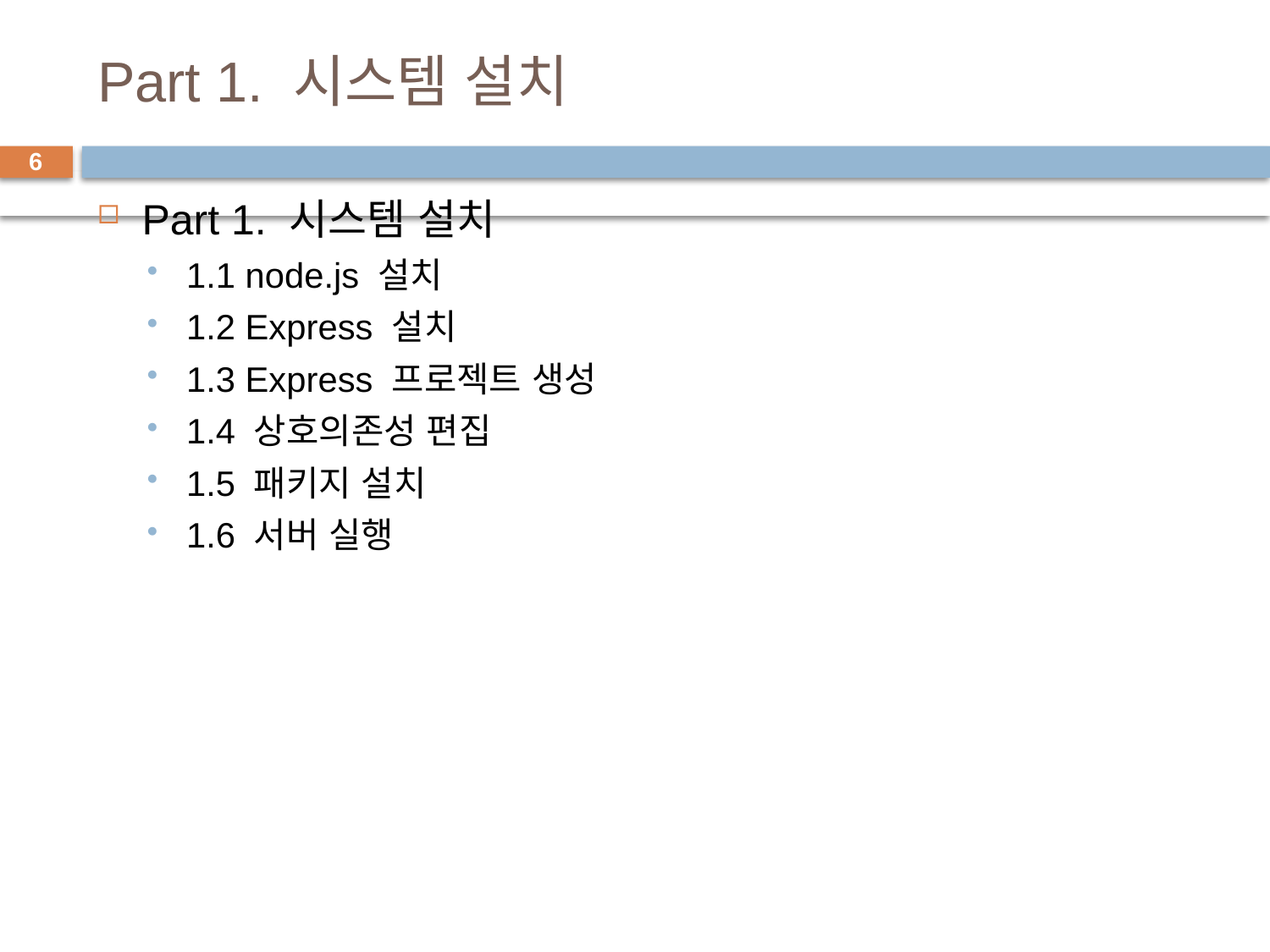

# Part 1. 시스템 설치
6
Part 1. 시스템 설치
1.1 node.js 설치
1.2 Express 설치
1.3 Express 프로젝트 생성
1.4 상호의존성 편집
1.5 패키지 설치
1.6 서버 실행